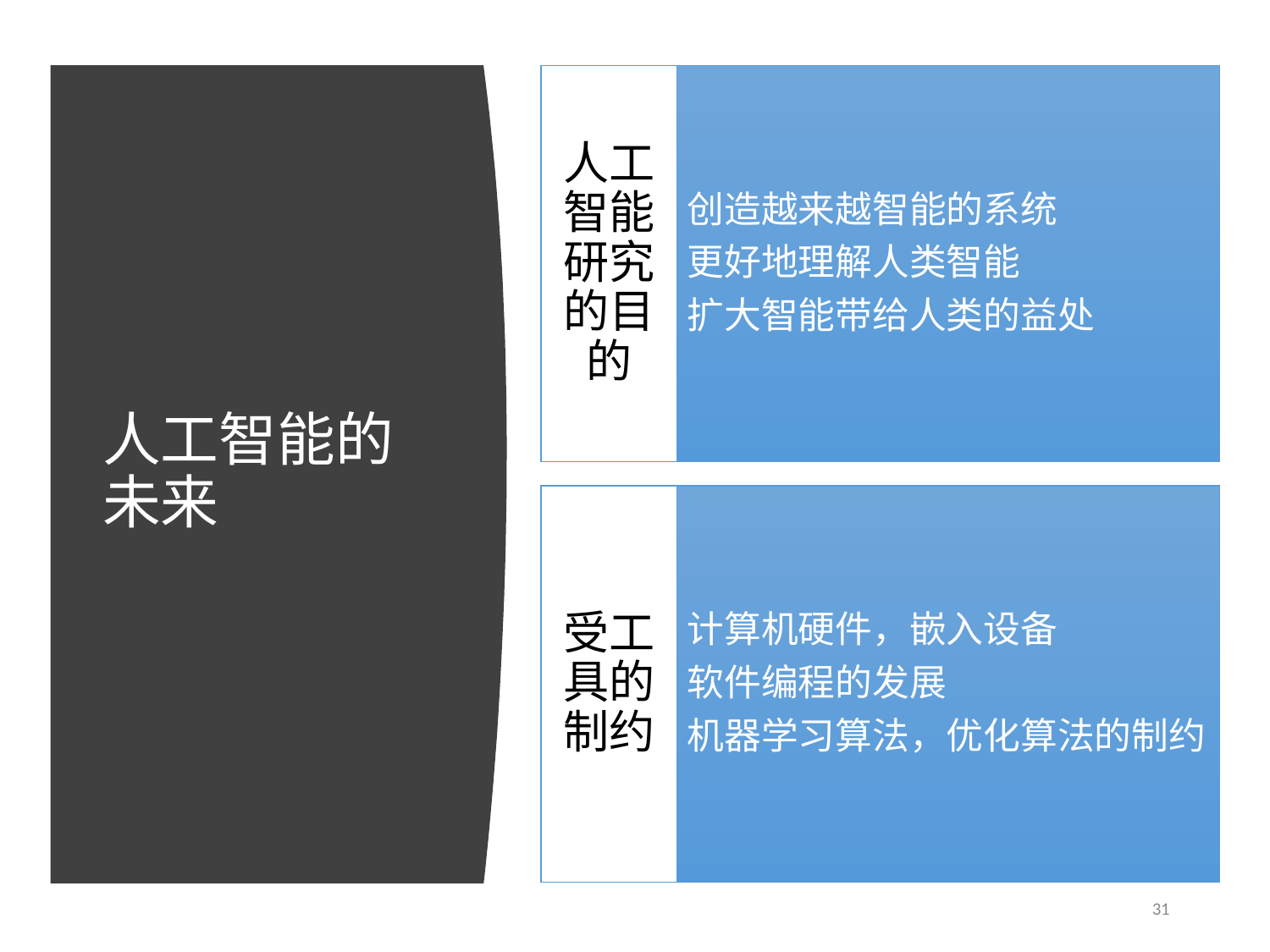

创造越来越智能的系统
更好地理解人类智能
扩大智能带给人类的益处
人工智能研究的目的
计算机硬件，嵌入设备
软件编程的发展
机器学习算法，优化算法的制约
受工具的制约

# 人工智能的未来
31